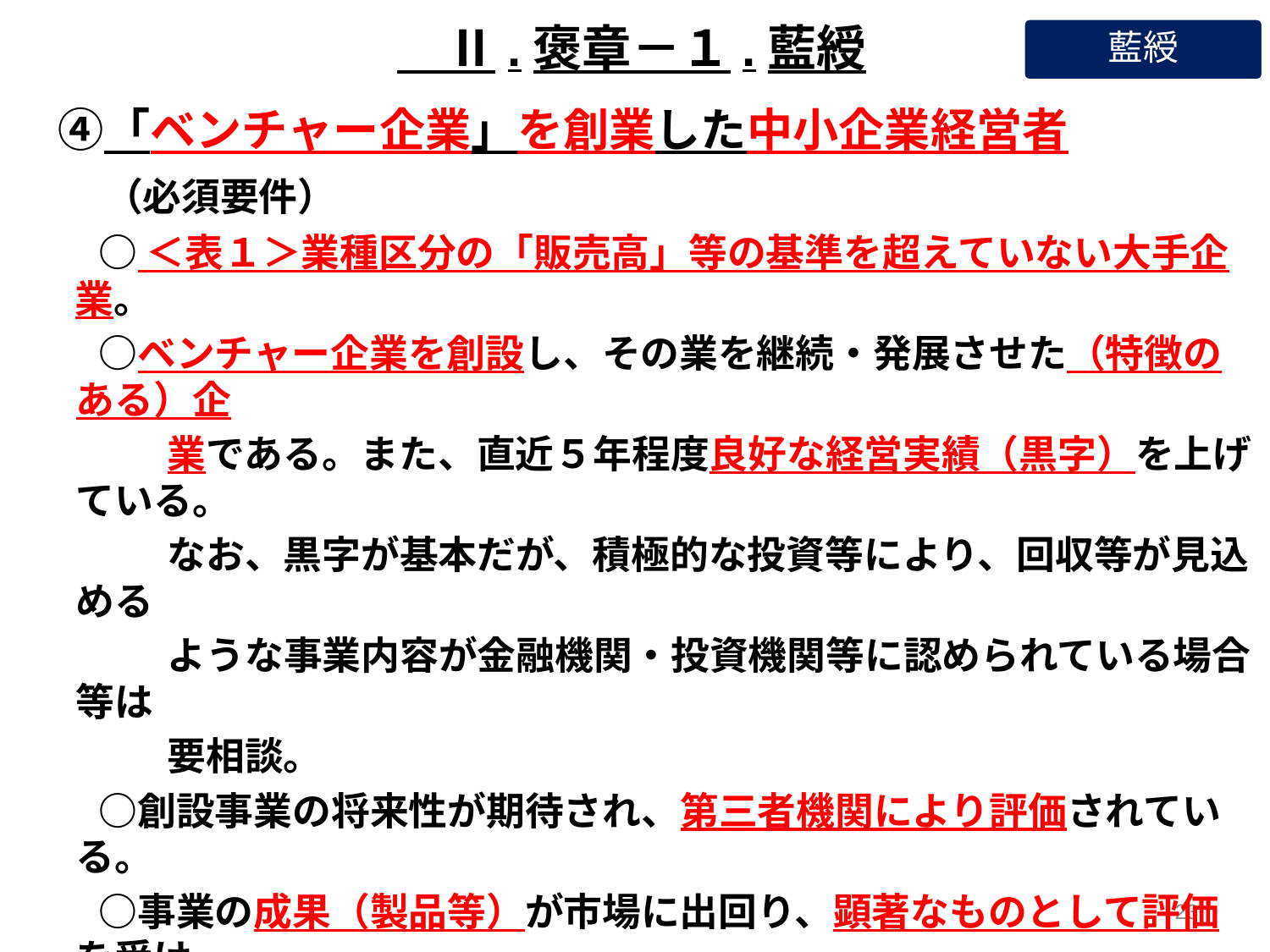

Ⅱ.褒章－１.藍綬

藍綬
　④「ベンチャー企業」を創業した中小企業経営者
　　（必須要件）
　　 ○ ＜表１＞業種区分の「販売高」等の基準を超えていない大手企業。
　　 ○ベンチャー企業を創設し、その業を継続・発展させた（特徴のある）企
　　　　業である。また、直近５年程度良好な経営実績（黒字）を上げている。
　　　　なお、黒字が基本だが、積極的な投資等により、回収等が見込める
　　　　ような事業内容が金融機関・投資機関等に認められている場合等は
　　　　要相談。
　　 ○創設事業の将来性が期待され、第三者機関により評価されている。
　　 ○事業の成果（製品等）が市場に出回り、顕著なものとして評価を受け
　　　　ている。
　　 ●書類作成等に十分な協力体制（企業・団体）が得られること、
　　　　経済産業大臣等の表彰を受けていることが望ましい。
23